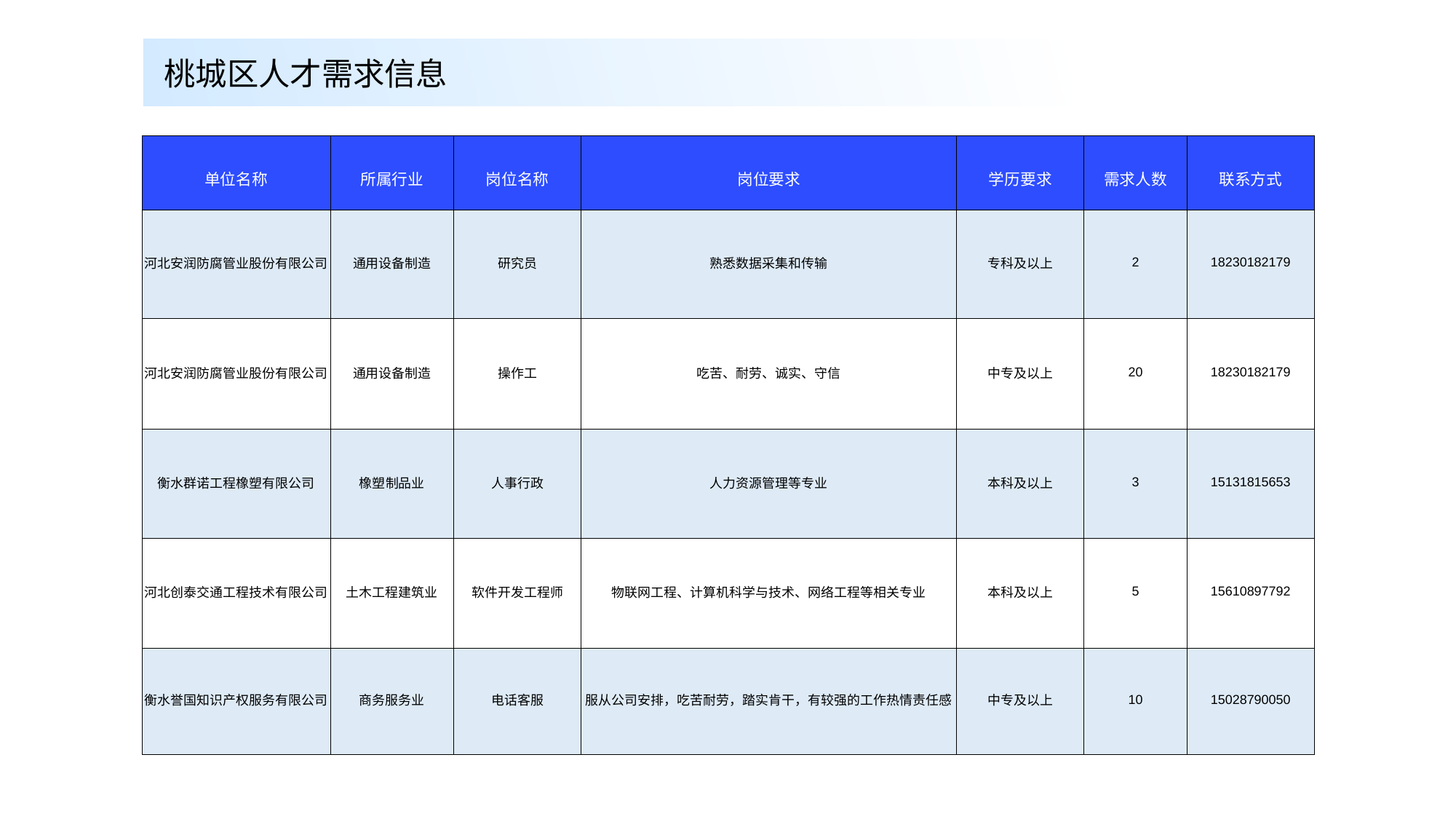

桃城区人才需求信息
| 单位名称 | 所属行业 | 岗位名称 | 岗位要求 | 学历要求 | 需求人数 | 联系方式 |
| --- | --- | --- | --- | --- | --- | --- |
| 河北安润防腐管业股份有限公司 | 通用设备制造 | 研究员 | 熟悉数据采集和传输 | 专科及以上 | 2 | 18230182179 |
| 河北安润防腐管业股份有限公司 | 通用设备制造 | 操作工 | 吃苦、耐劳、诚实、守信 | 中专及以上 | 20 | 18230182179 |
| 衡水群诺工程橡塑有限公司 | 橡塑制品业 | 人事行政 | 人力资源管理等专业 | 本科及以上 | 3 | 15131815653 |
| 河北创泰交通工程技术有限公司 | 土木工程建筑业 | 软件开发工程师 | 物联网工程、计算机科学与技术、网络工程等相关专业 | 本科及以上 | 5 | 15610897792 |
| 衡水誉国知识产权服务有限公司 | 商务服务业 | 电话客服 | 服从公司安排，吃苦耐劳，踏实肯干，有较强的工作热情责任感 | 中专及以上 | 10 | 15028790050 |
6